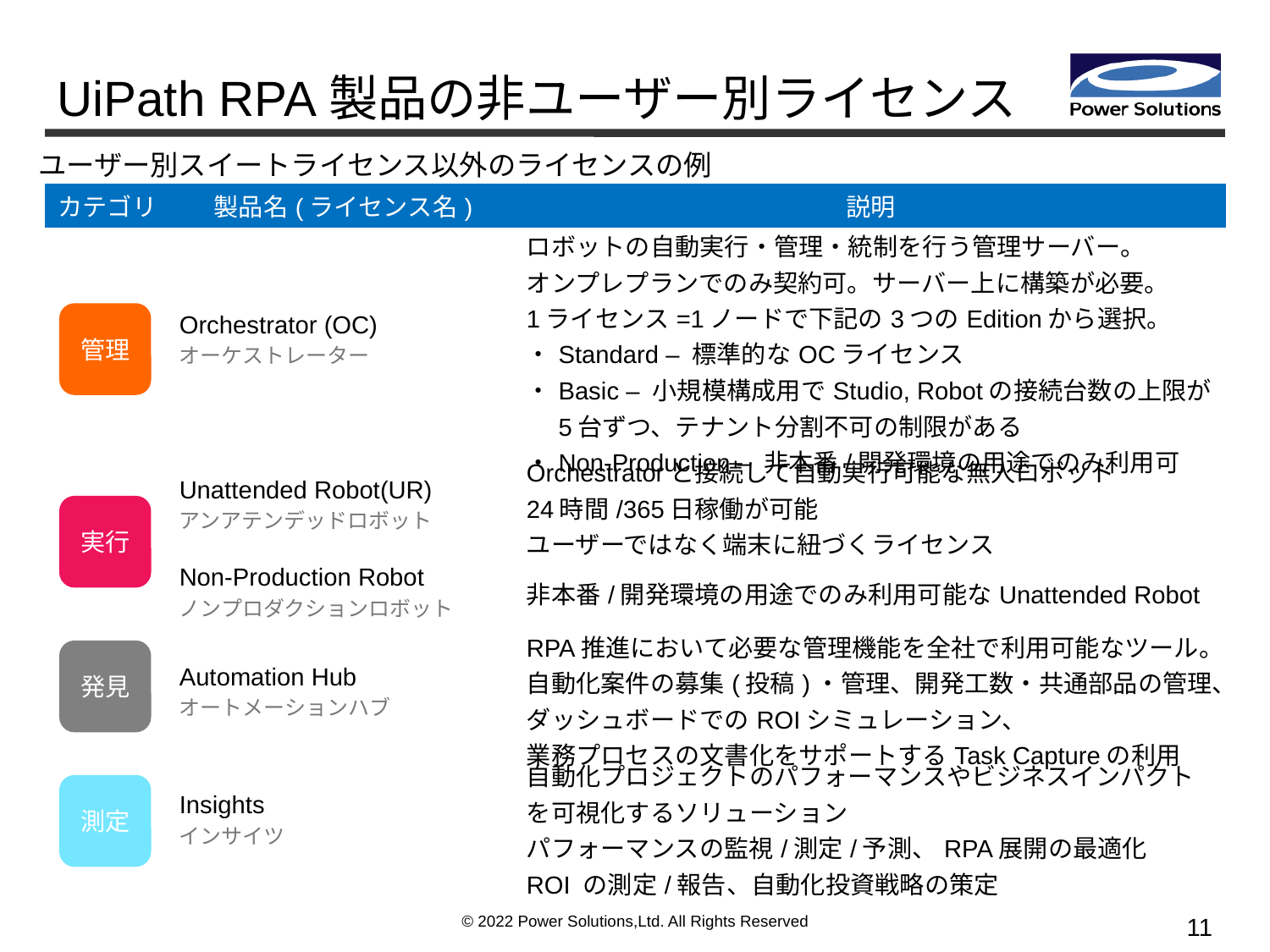

UiPath RPA製品の非ユーザー別ライセンス
ユーザー別スイートライセンス以外のライセンスの例
| カテゴリ | 製品名(ライセンス名) | 説明 |
| --- | --- | --- |
|  | Orchestrator (OC) オーケストレーター | ロボットの自動実行・管理・統制を行う管理サーバー。 オンプレプランでのみ契約可。サーバー上に構築が必要。 1ライセンス=1ノードで下記の3つのEditionから選択。 ・Standard – 標準的なOCライセンス ・Basic – 小規模構成用でStudio, Robotの接続台数の上限が 　5台ずつ、テナント分割不可の制限がある ・Non-Production – 非本番/開発環境の用途でのみ利用可 |
|  | Unattended Robot(UR) アンアテンデッドロボット | Orchestratorと接続して自動実行可能な無人ロボット 24時間/365日稼働が可能 ユーザーではなく端末に紐づくライセンス |
|  | Non-Production Robot ノンプロダクションロボット | 非本番/開発環境の用途でのみ利用可能なUnattended Robot |
|  | Automation Hub オートメーションハブ | RPA推進において必要な管理機能を全社で利用可能なツール。 自動化案件の募集(投稿)・管理、開発工数・共通部品の管理、 ダッシュボードでのROIシミュレーション、 業務プロセスの文書化をサポートするTask Captureの利用 |
|  | Insights インサイツ | 自動化プロジェクトのパフォーマンスやビジネスインパクトを可視化するソリューション パフォーマンスの監視/測定/予測、RPA展開の最適化 ROI の測定/報告、自動化投資戦略の策定 |
管理
実行
発見
測定
© 2022 Power Solutions,Ltd. All Rights Reserved
11